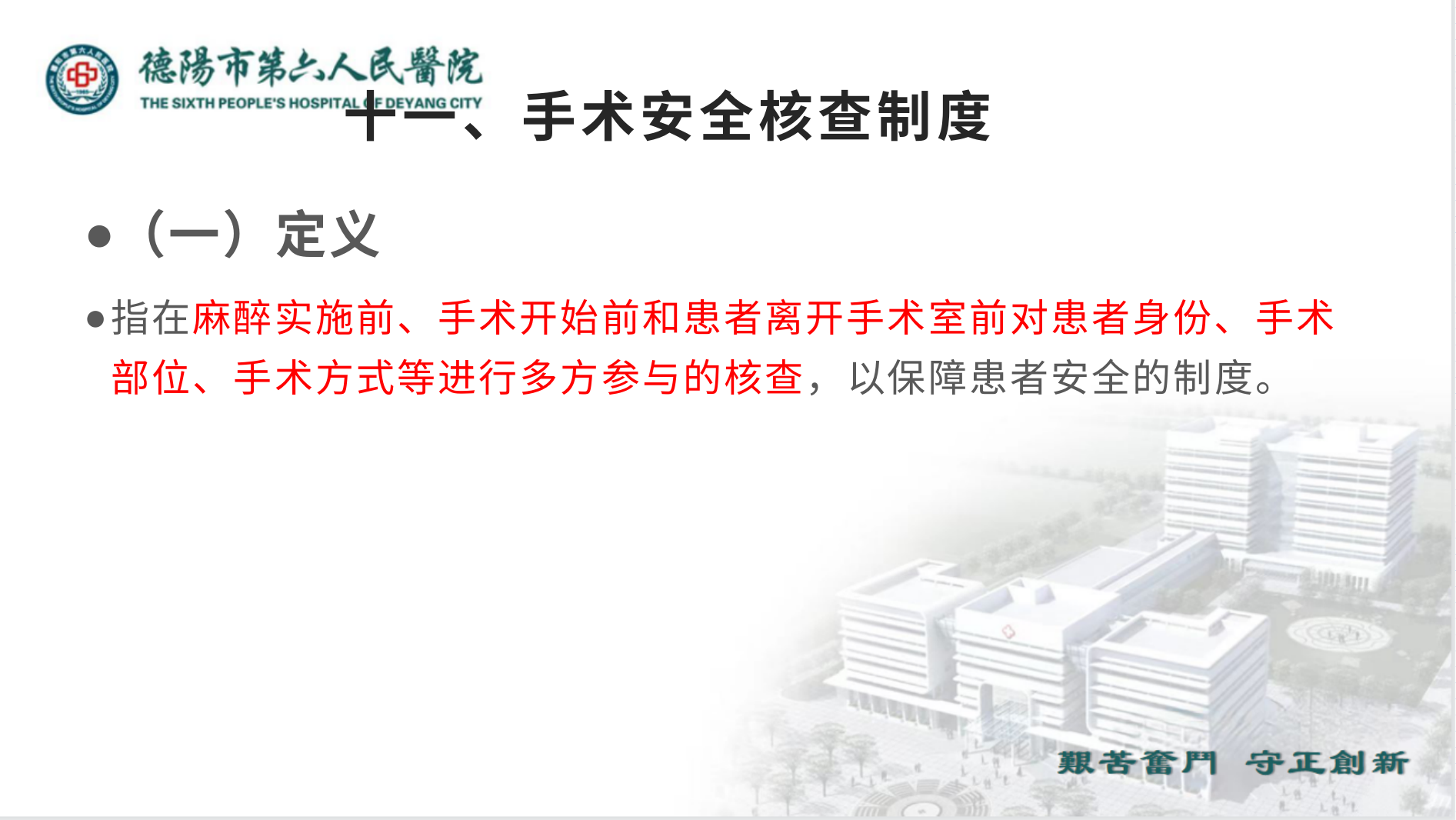

# 十一、手术安全核查制度
（一）定义
指在麻醉实施前、手术开始前和患者离开手术室前对患者身份、手术部位、手术方式等进行多方参与的核查，以保障患者安全的制度。